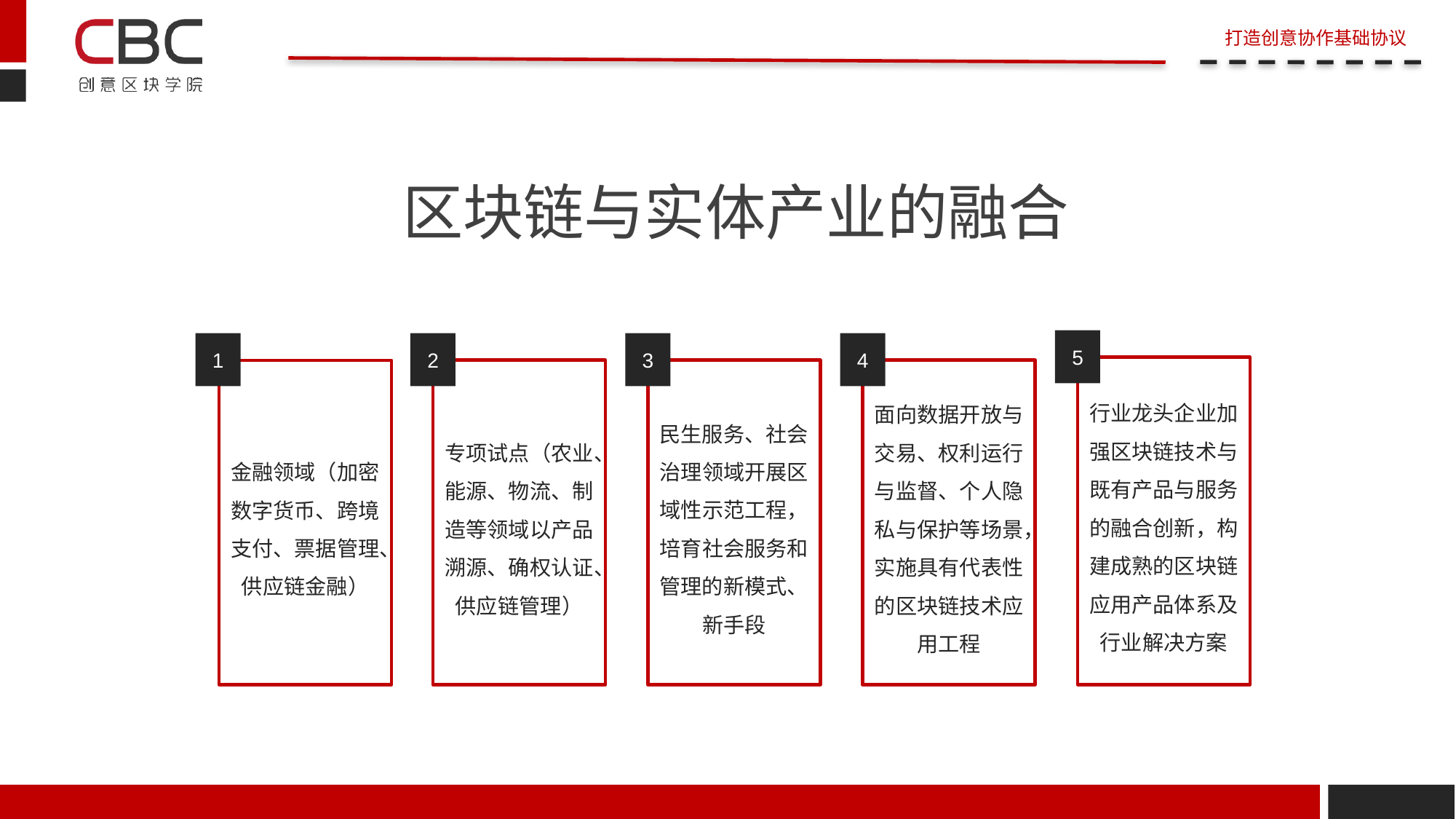

区块链与实体产业的融合
5
1
2
3
4
行业龙头企业加强区块链技术与既有产品与服务的融合创新，构建成熟的区块链应用产品体系及行业解决方案
专项试点（农业、能源、物流、制造等领域以产品溯源、确权认证、供应链管理）
民生服务、社会治理领域开展区域性示范工程，培育社会服务和管理的新模式、新手段
面向数据开放与交易、权利运行与监督、个人隐私与保护等场景，实施具有代表性的区块链技术应用工程
金融领域（加密数字货币、跨境支付、票据管理、供应链金融）
24